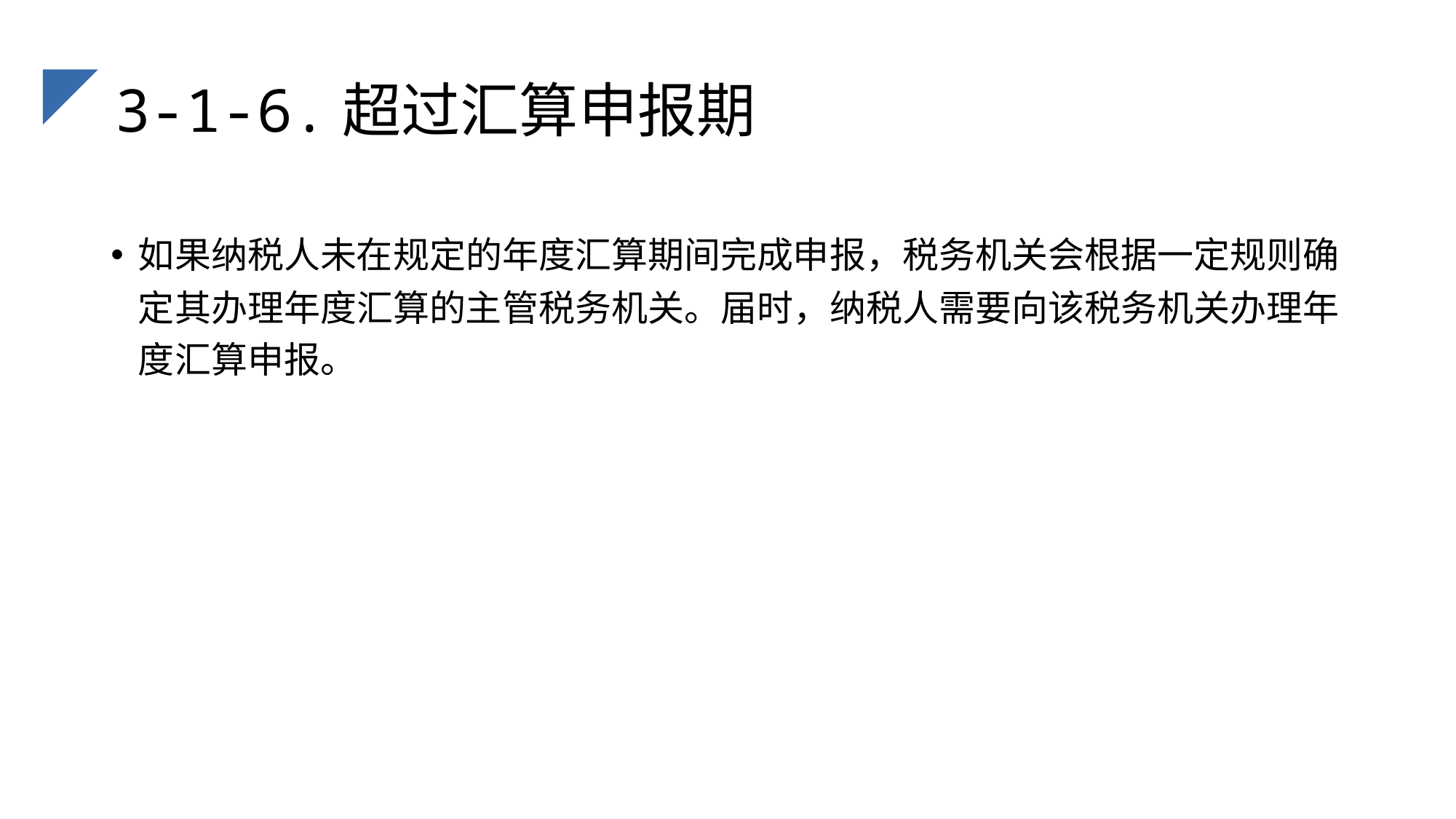

# 3-1-6.超过汇算申报期
如果纳税人未在规定的年度汇算期间完成申报，税务机关会根据一定规则确定其办理年度汇算的主管税务机关。届时，纳税人需要向该税务机关办理年度汇算申报。